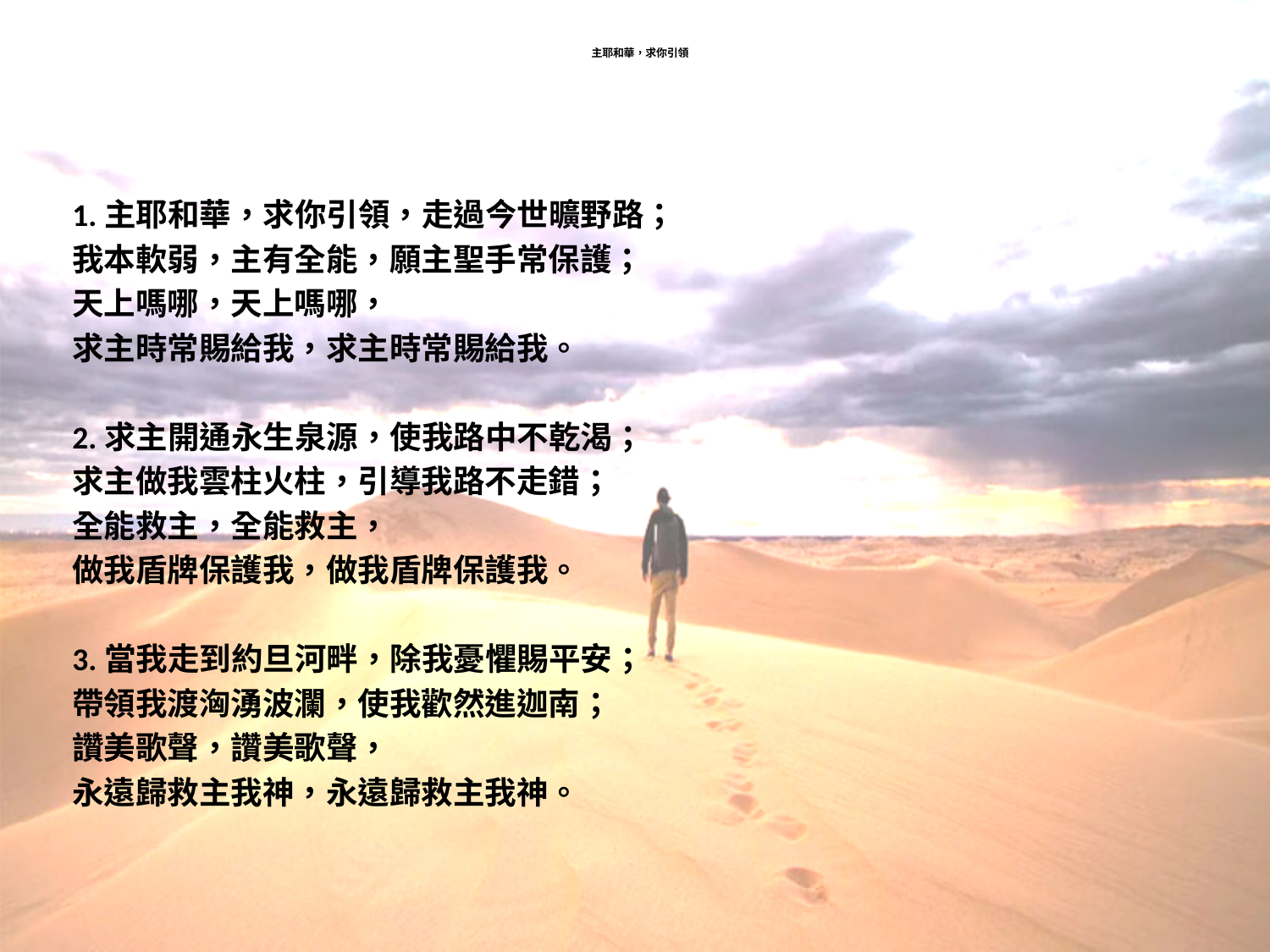

# 主耶和華，求你引領
1.主耶和華，求你引領，走過今世曠野路；
我本軟弱，主有全能，願主聖手常保護；
天上嗎哪，天上嗎哪，
求主時常賜給我，求主時常賜給我。

2.求主開通永生泉源，使我路中不乾渴；
求主做我雲柱火柱，引導我路不走錯；
全能救主，全能救主，
做我盾牌保護我，做我盾牌保護我。

3.當我走到約旦河畔，除我憂懼賜平安；
帶領我渡洶湧波瀾，使我歡然進迦南；
讚美歌聲，讚美歌聲，
永遠歸救主我神，永遠歸救主我神。